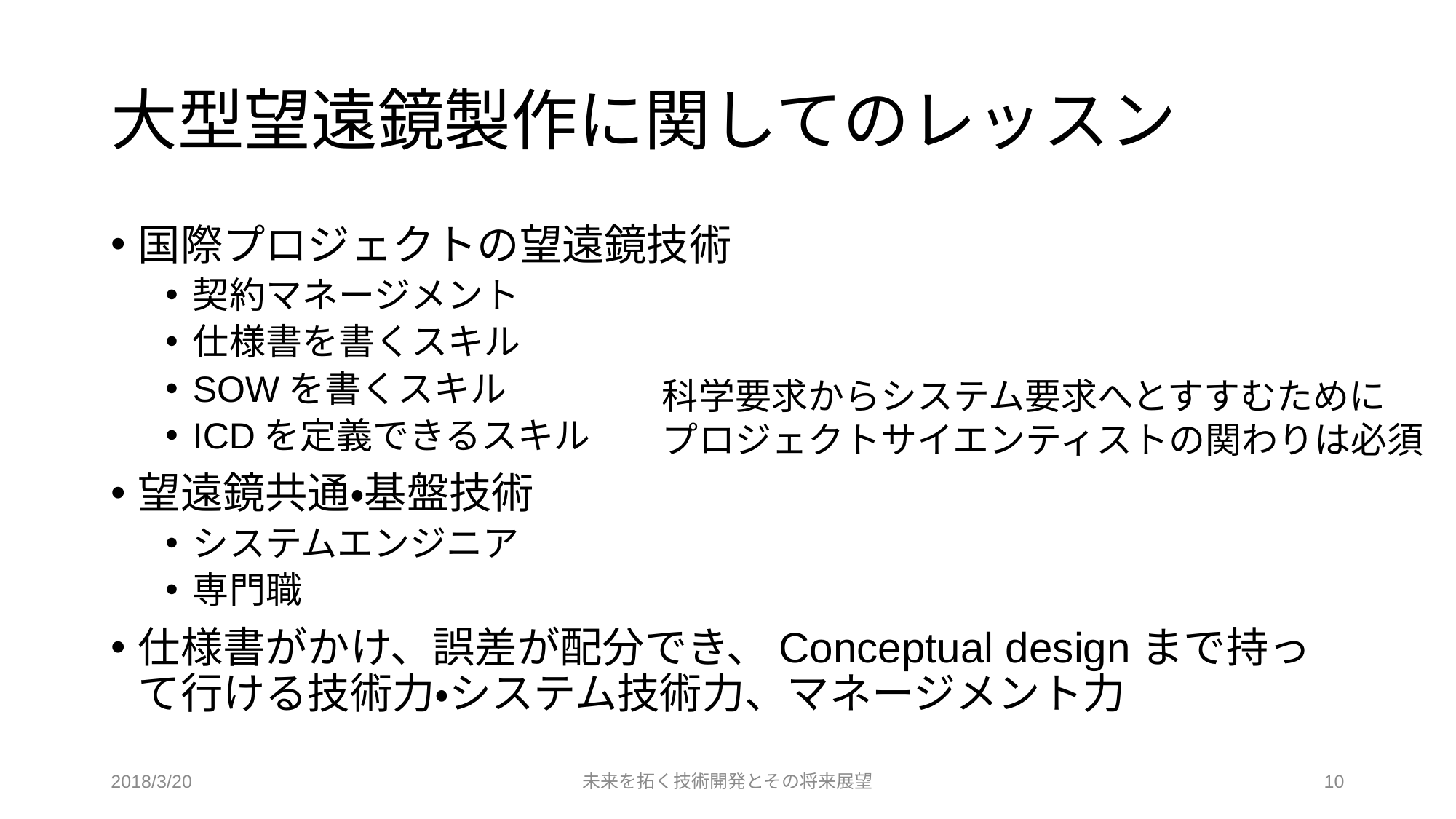

# 大型望遠鏡製作に関してのレッスン
国際プロジェクトの望遠鏡技術
契約マネージメント
仕様書を書くスキル
SOWを書くスキル
ICDを定義できるスキル
望遠鏡共通・基盤技術
システムエンジニア
専門職
仕様書がかけ、誤差が配分でき、Conceptual designまで持って行ける技術力・システム技術力、マネージメント力
科学要求からシステム要求へとすすむために
プロジェクトサイエンティストの関わりは必須
2018/3/20
未来を拓く技術開発とその将来展望
10